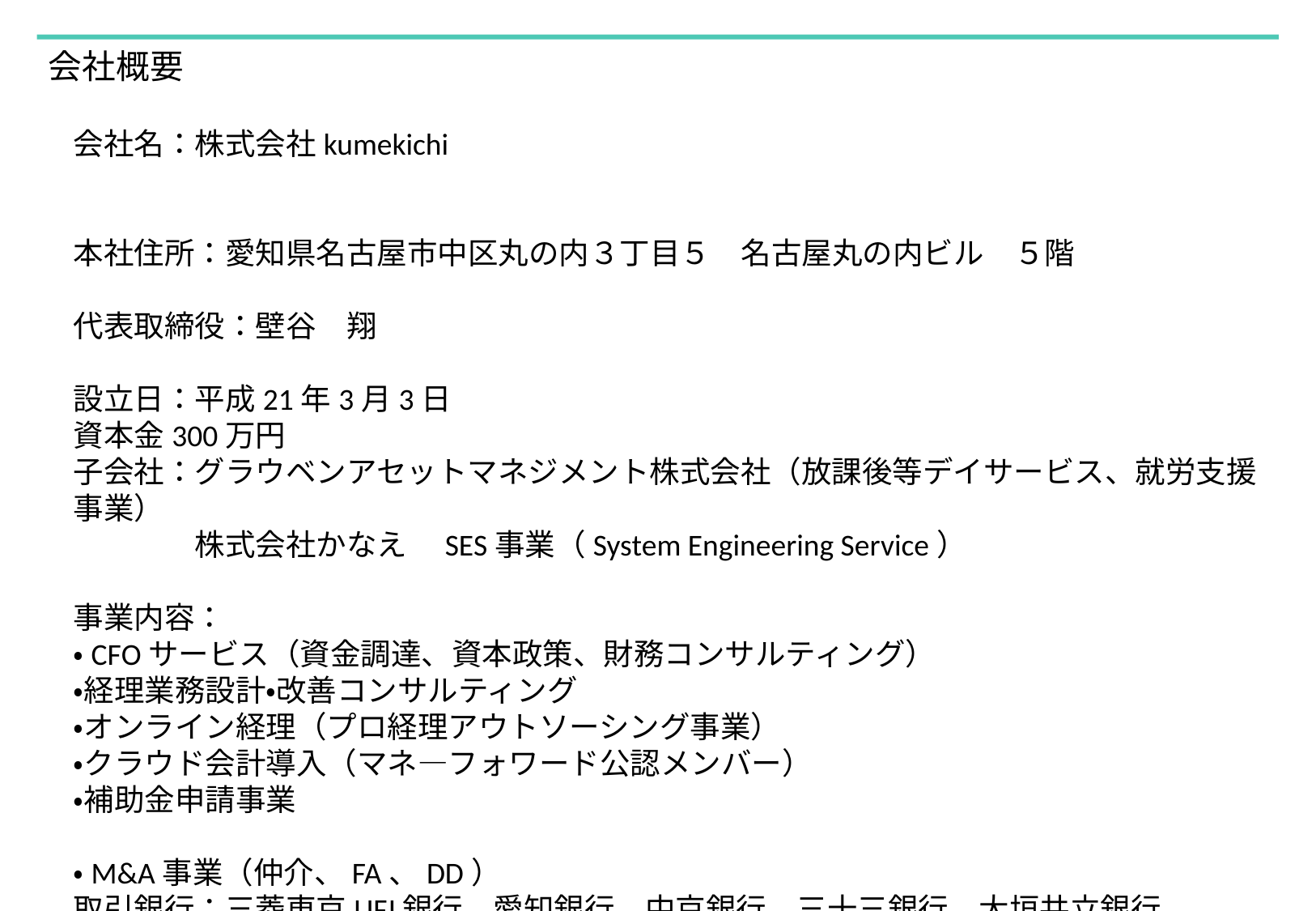

会社概要

会社名：株式会社kumekichi

本社住所：愛知県名古屋市中区丸の内３丁目５　名古屋丸の内ビル　５階

代表取締役：壁谷　翔

設立日：平成21年3月3日
資本金300万円
子会社：グラウベンアセットマネジメント株式会社（放課後等デイサービス、就労支援事業）
　　　　株式会社かなえ　SES事業（System Engineering Service）

事業内容：
・CFOサービス（資金調達、資本政策、財務コンサルティング）
・経理業務設計・改善コンサルティング
・オンライン経理（プロ経理アウトソーシング事業）
・クラウド会計導入（マネ―フォワード公認メンバー）
・補助金申請事業

・M&A事業（仲介、FA、DD）
取引銀行：三菱東京UFJ銀行、愛知銀行、中京銀行、三十三銀行、大垣共立銀行